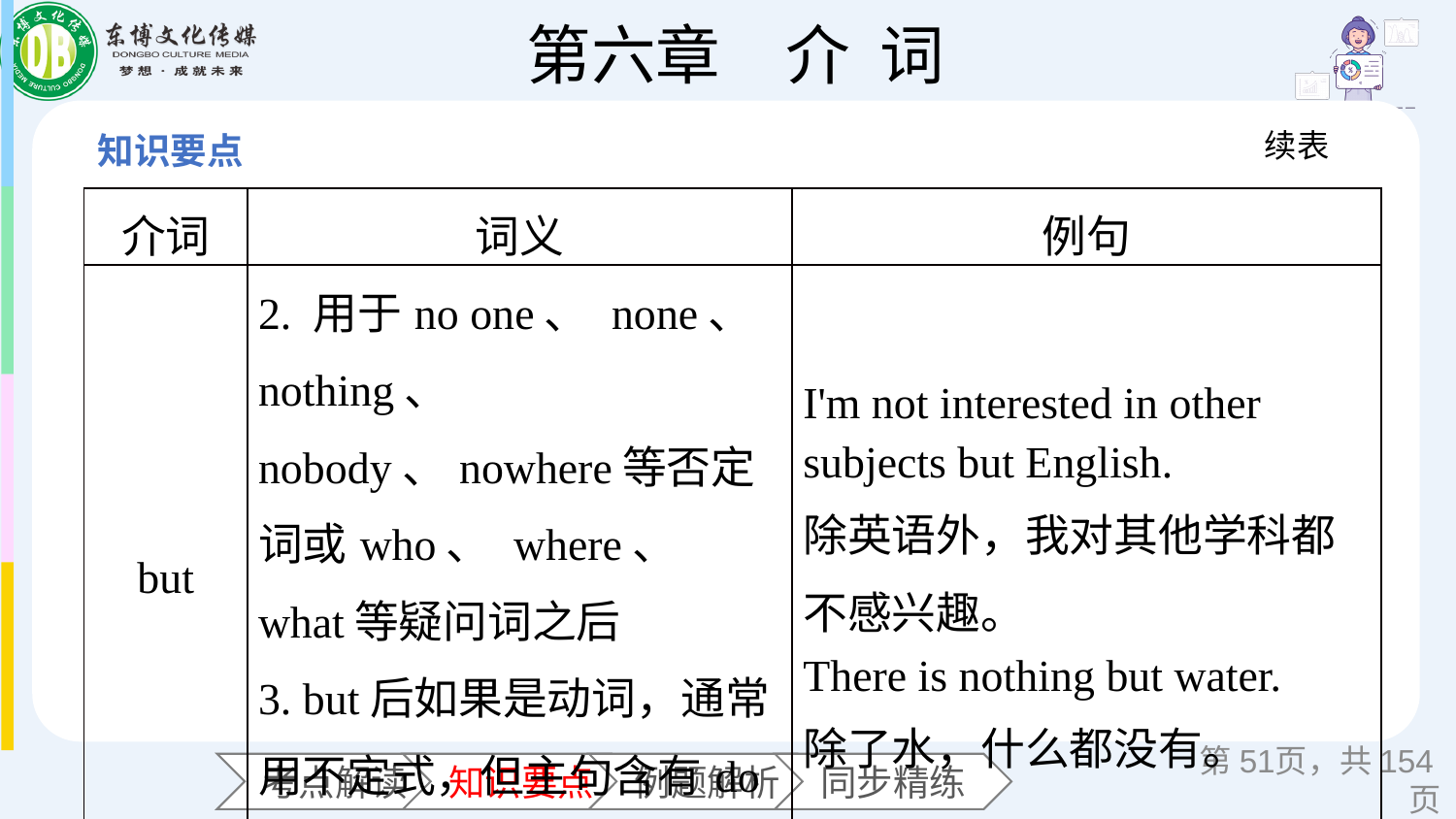

续表
| 介词 | 词义 | 例句 |
| --- | --- | --- |
| but | 2. 用于no one、 none、 nothing、 nobody、nowhere等否定词或who、 where、 what等疑问词之后 3. but后如果是动词，通常用不定式，但主句含有do时，后面的不定式用原形 | I'm not interested in other subjects but English. 除英语外，我对其他学科都不感兴趣。 There is nothing but water. 除了水，什么都没有。 |
第51页，共154页